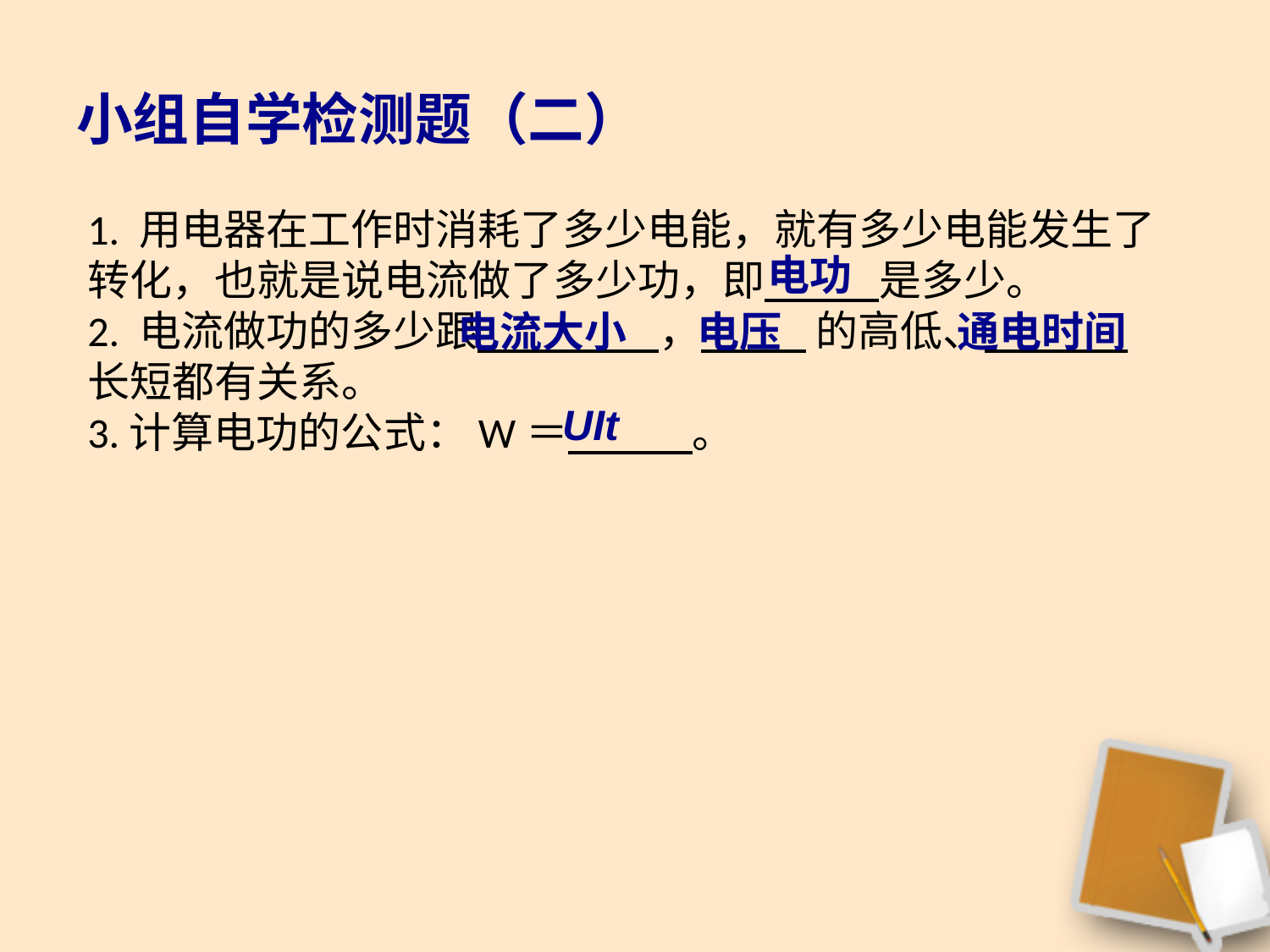

# 小组自学检测题（二）
1. 用电器在工作时消耗了多少电能，就有多少电能发生了转化，也就是说电流做了多少功，即            是多少。
2. 电流做功的多少跟                   ，            的高低、                长短都有关系。
3.计算电功的公式：W＝             。
电功
通电时间
电流大小
电压
UIt